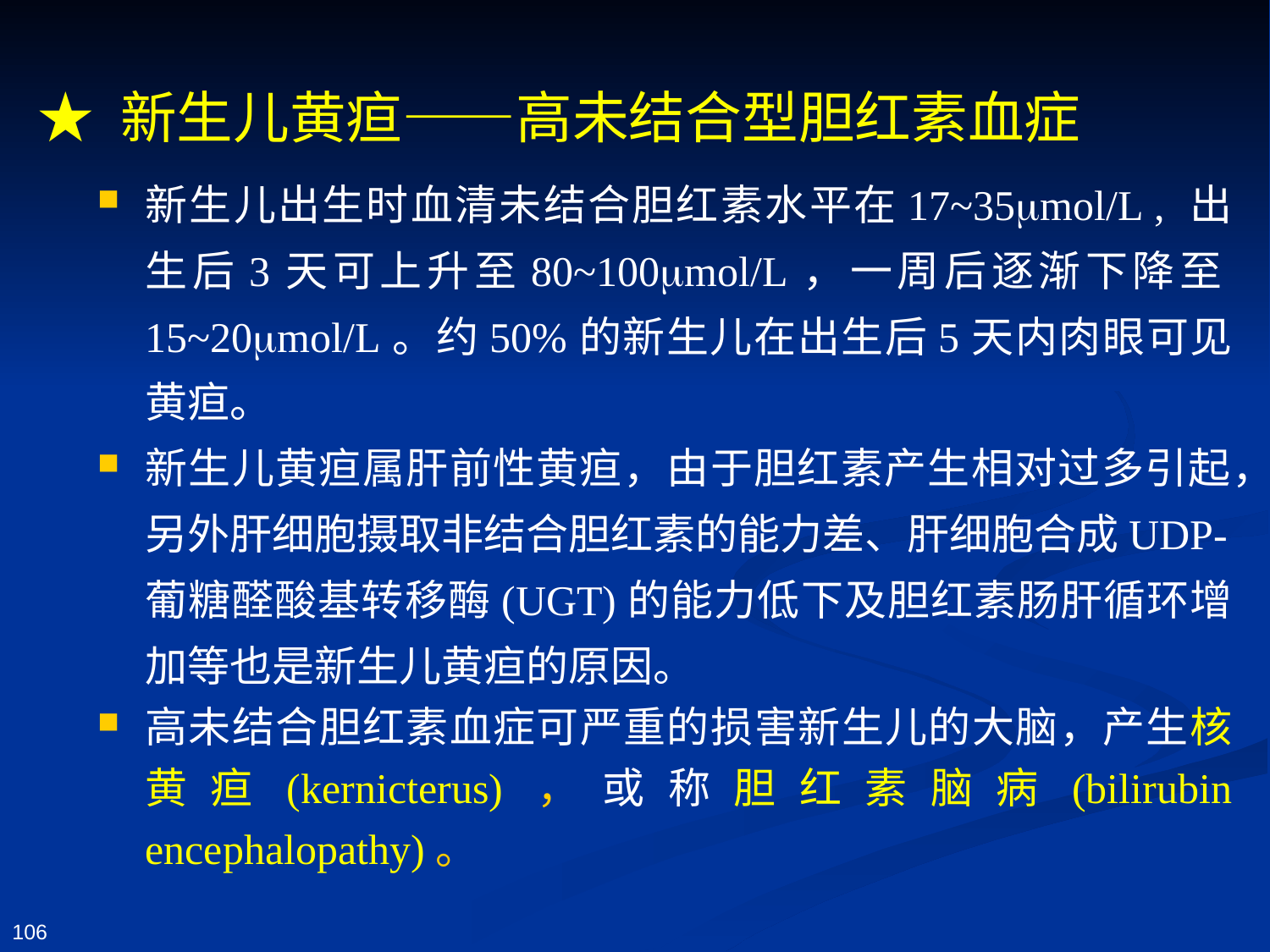

# ★ 新生儿黄疸——高未结合型胆红素血症
新生儿出生时血清未结合胆红素水平在17~35μmol/L , 出生后3天可上升至80~100μmol/L，一周后逐渐下降至15~20μmol/L。约50%的新生儿在出生后5天内肉眼可见黄疸。
新生儿黄疸属肝前性黄疸，由于胆红素产生相对过多引起，另外肝细胞摄取非结合胆红素的能力差、肝细胞合成UDP-葡糖醛酸基转移酶(UGT)的能力低下及胆红素肠肝循环增加等也是新生儿黄疸的原因。
高未结合胆红素血症可严重的损害新生儿的大脑，产生核黄疸(kernicterus)，或称胆红素脑病(bilirubin encephalopathy)。
106